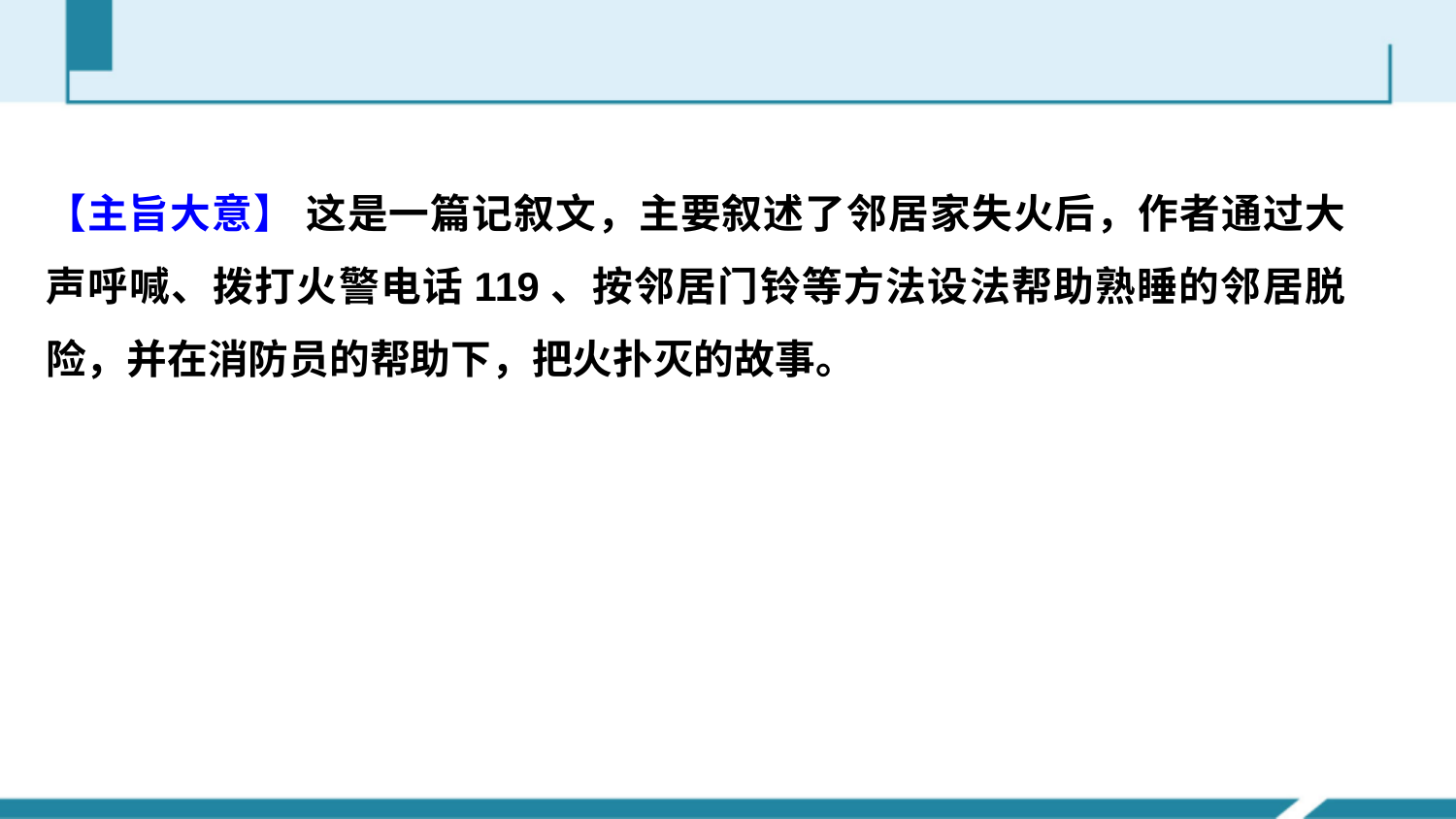

【主旨大意】 这是一篇记叙文，主要叙述了邻居家失火后，作者通过大声呼喊、拨打火警电话119、按邻居门铃等方法设法帮助熟睡的邻居脱险，并在消防员的帮助下，把火扑灭的故事。